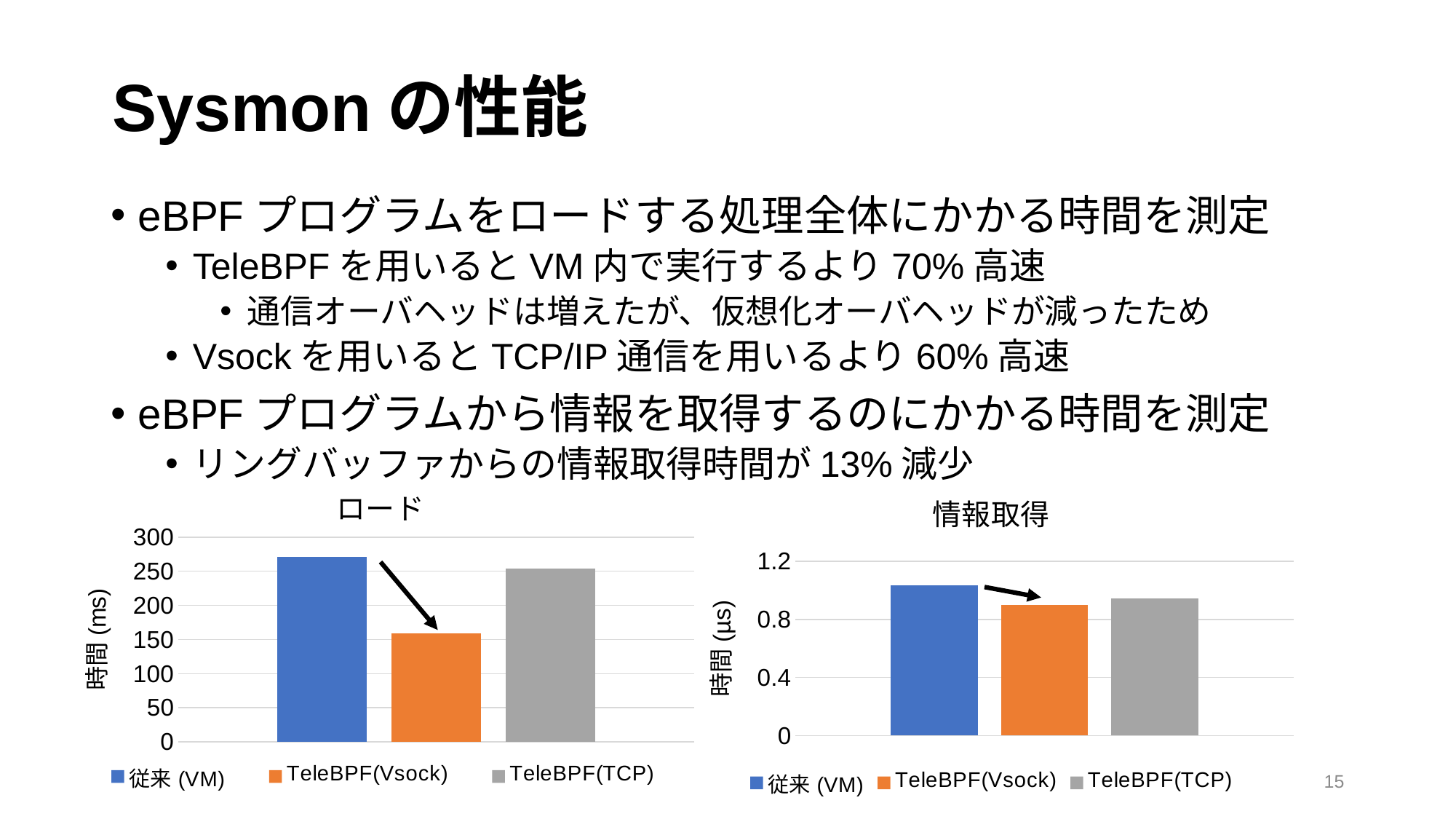

# Sysmonの性能
eBPFプログラムをロードする処理全体にかかる時間を測定
TeleBPFを用いるとVM内で実行するより70%高速
通信オーバヘッドは増えたが、仮想化オーバヘッドが減ったため
Vsockを用いるとTCP/IP通信を用いるより60%高速
eBPFプログラムから情報を取得するのにかかる時間を測定
リングバッファからの情報取得時間が13%減少

### Chart: ロード

| Category | 従来(VM) | TeleBPF(Vsock) | TeleBPF(TCP) |
|---|---|---|---|
| ロード時間 | 270.8628775 | 158.7629417 | 253.8173626 |

### Chart: 情報取得

| Category | 従来(VM) | TeleBPF(Vsock) | TeleBPF(TCP) |
|---|---|---|---|
15